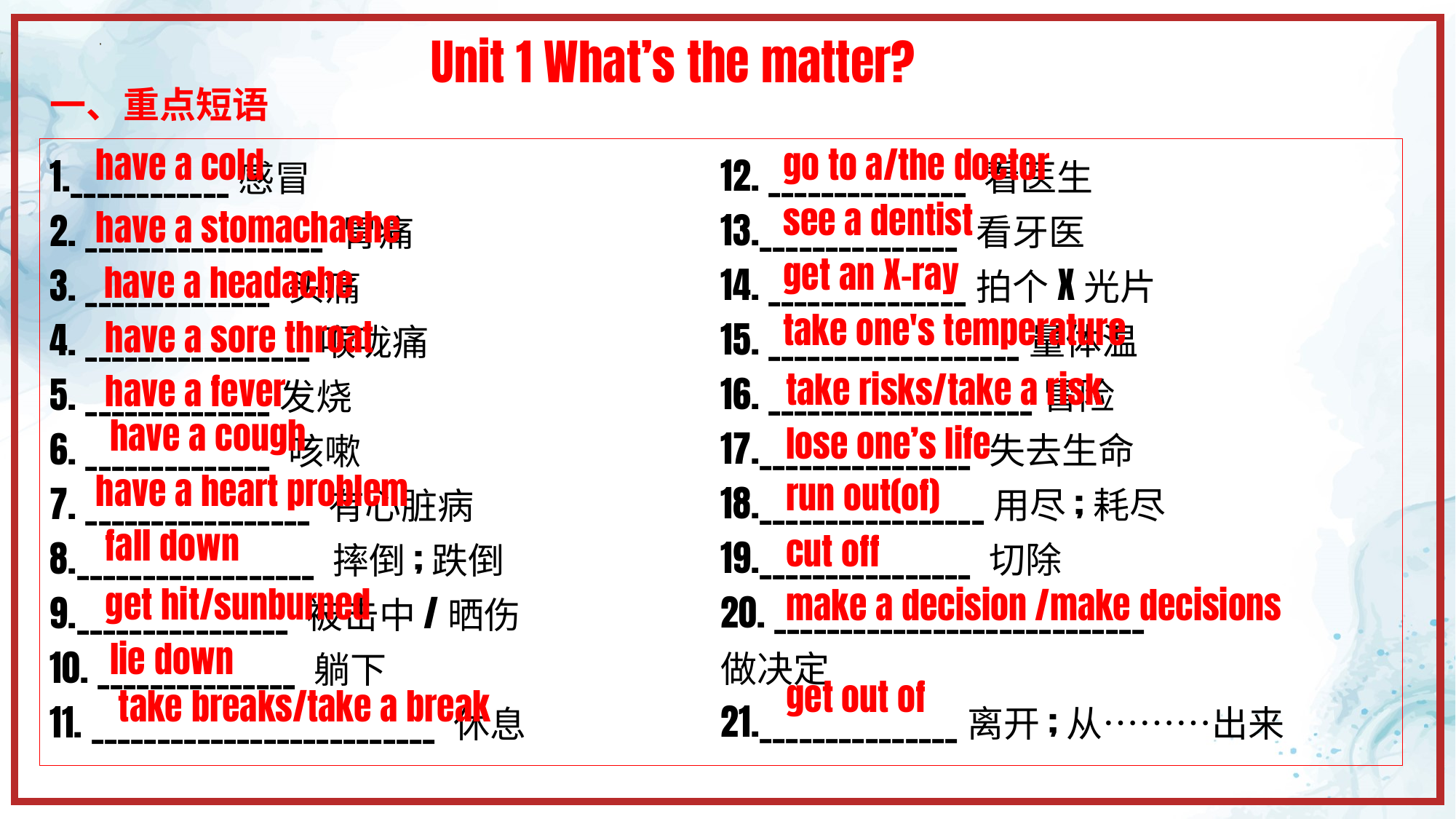

Unit 1 What’s the matter?
一、重点短语
1.____________感冒
2. __________________ 胃痛
3. ______________ 头痛
4. _________________喉咙痛
5. ______________发烧
6. ______________ 咳嗽
7. _________________ 有心脏病
8.__________________ 摔倒;跌倒
9.________________ 被击中/晒伤
10. _______________ 躺下
11. __________________________ 休息
have a cold
12. _______________ 看医生
13._______________ 看牙医
14. _______________拍个X光片
15. ___________________量体温
16. ____________________冒险
17.________________ 失去生命
18._________________用尽;耗尽
19.________________ 切除
20. ____________________________
做决定
21._______________离开;从………出来
go to a/the doctor
see a dentist
have a stomachache
get an X-ray
have a headache
take one's temperature
have a sore throat
take risks/take a risk
have a fever
have a cough
lose one’s life
have a heart problem
run out(of)
fall down
cut off
get hit/sunburned
make a decision /make decisions
lie down
get out of
take breaks/take a break